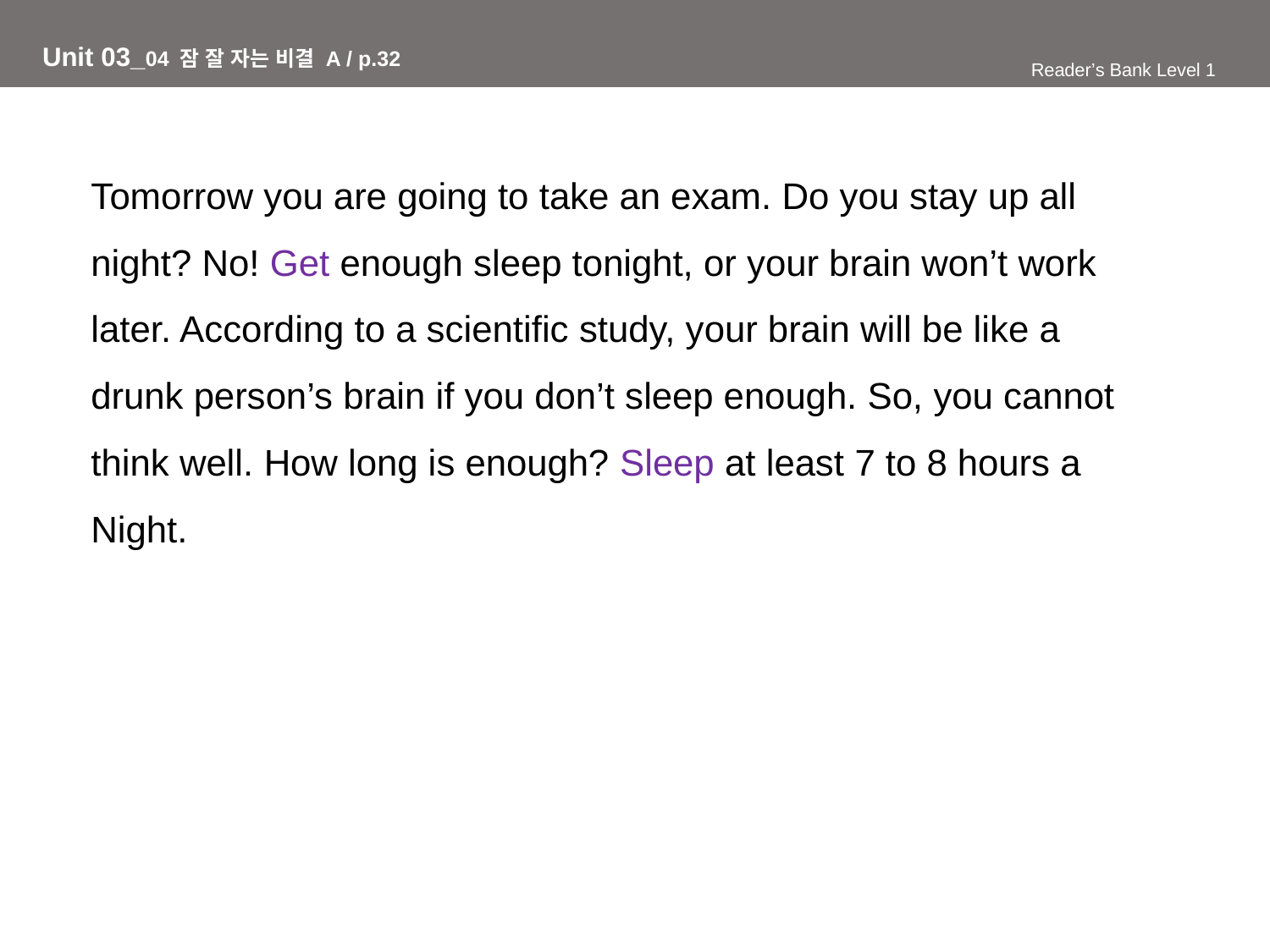

Unit 03_04 잠 잘 자는 비결 A / p.32
Reader’s Bank Level 1

Tomorrow you are going to take an exam. Do you stay up all
night? No! Get enough sleep tonight, or your brain won’t work
later. According to a scientific study, your brain will be like a
drunk person’s brain if you don’t sleep enough. So, you cannot
think well. How long is enough? Sleep at least 7 to 8 hours a
Night.
Reader’s Bank Level 1